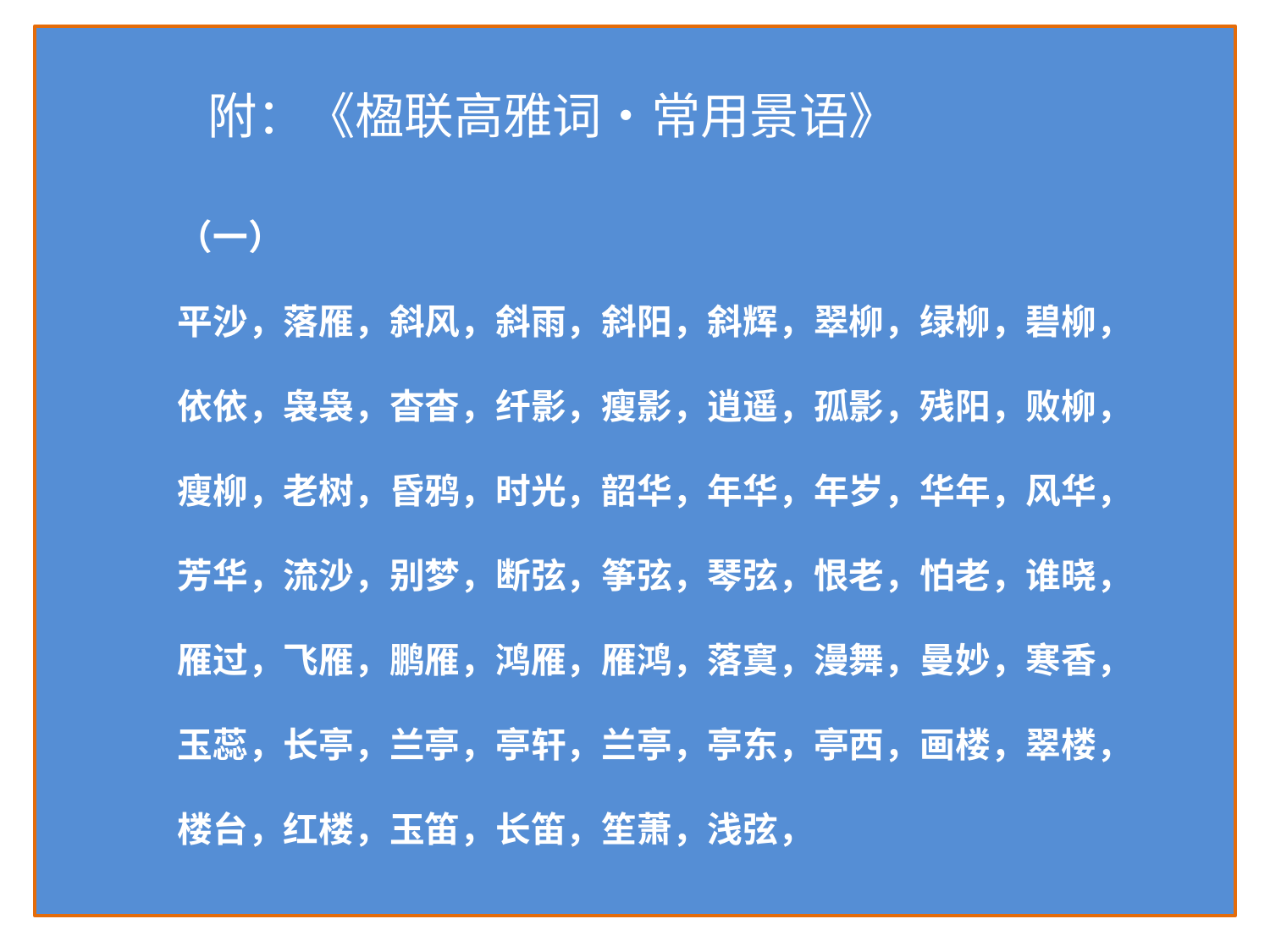

附：《楹联高雅词•常用景语》
（一）
平沙，落雁，斜风，斜雨，斜阳，斜辉，翠柳，绿柳，碧柳，依依，袅袅，杳杳，纤影，瘦影，逍遥，孤影，残阳，败柳，瘦柳，老树，昏鸦，时光，韶华，年华，年岁，华年，风华，芳华，流沙，别梦，断弦，筝弦，琴弦，恨老，怕老，谁晓，雁过，飞雁，鹏雁，鸿雁，雁鸿，落寞，漫舞，曼妙，寒香，玉蕊，长亭，兰亭，亭轩，兰亭，亭东，亭西，画楼，翠楼，楼台，红楼，玉笛，长笛，笙萧，浅弦，